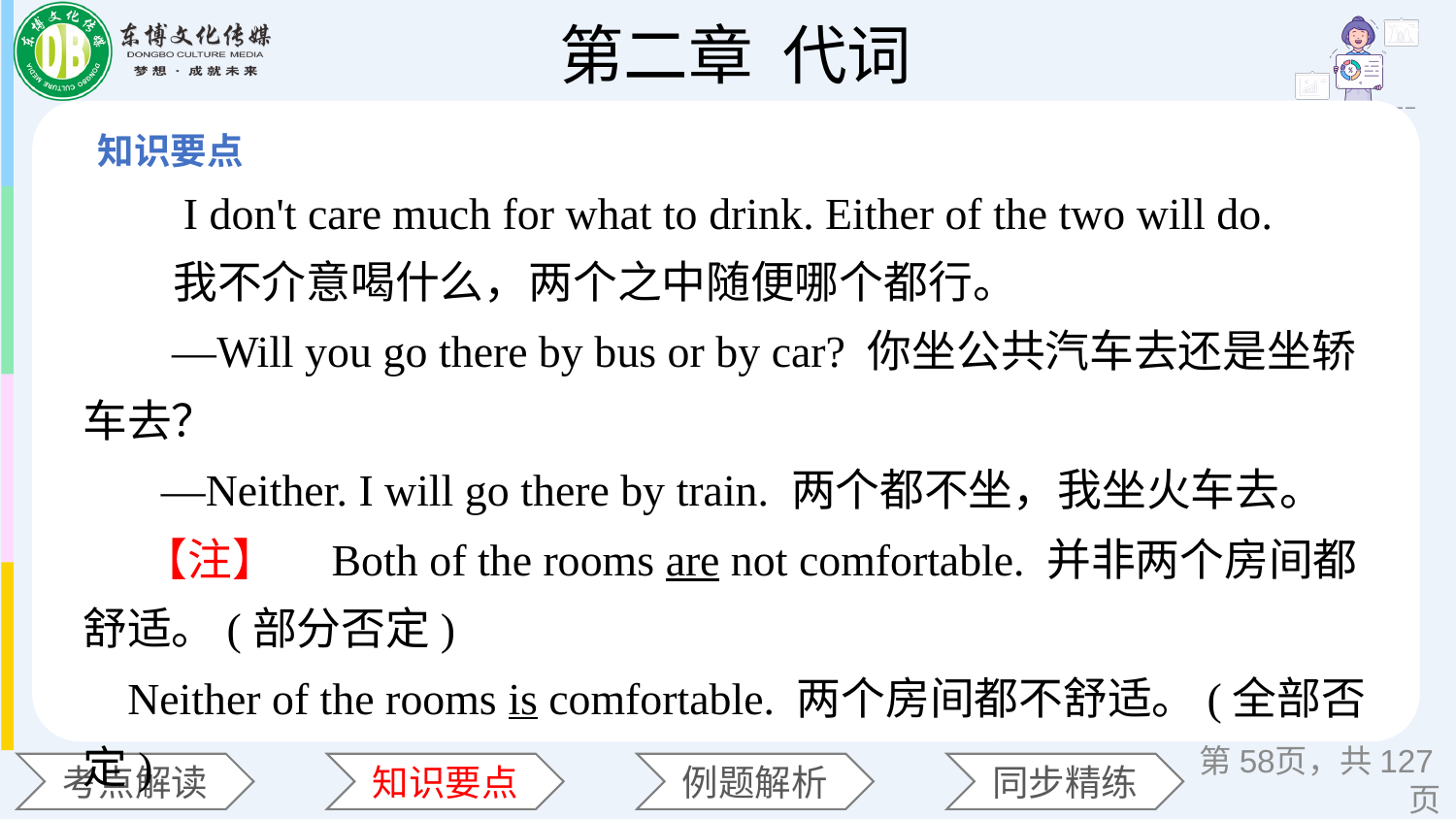

I don't care much for what to drink. Either of the two will do.
        我不介意喝什么，两个之中随便哪个都行。
        —Will you go there by bus or by car? 你坐公共汽车去还是坐轿车去？
       —Neither. I will go there by train. 两个都不坐，我坐火车去。
     【注】　Both of the rooms are not comfortable. 并非两个房间都舒适。(部分否定)
    Neither of the rooms is comfortable. 两个房间都不舒适。(全部否定)
第58页，共127页